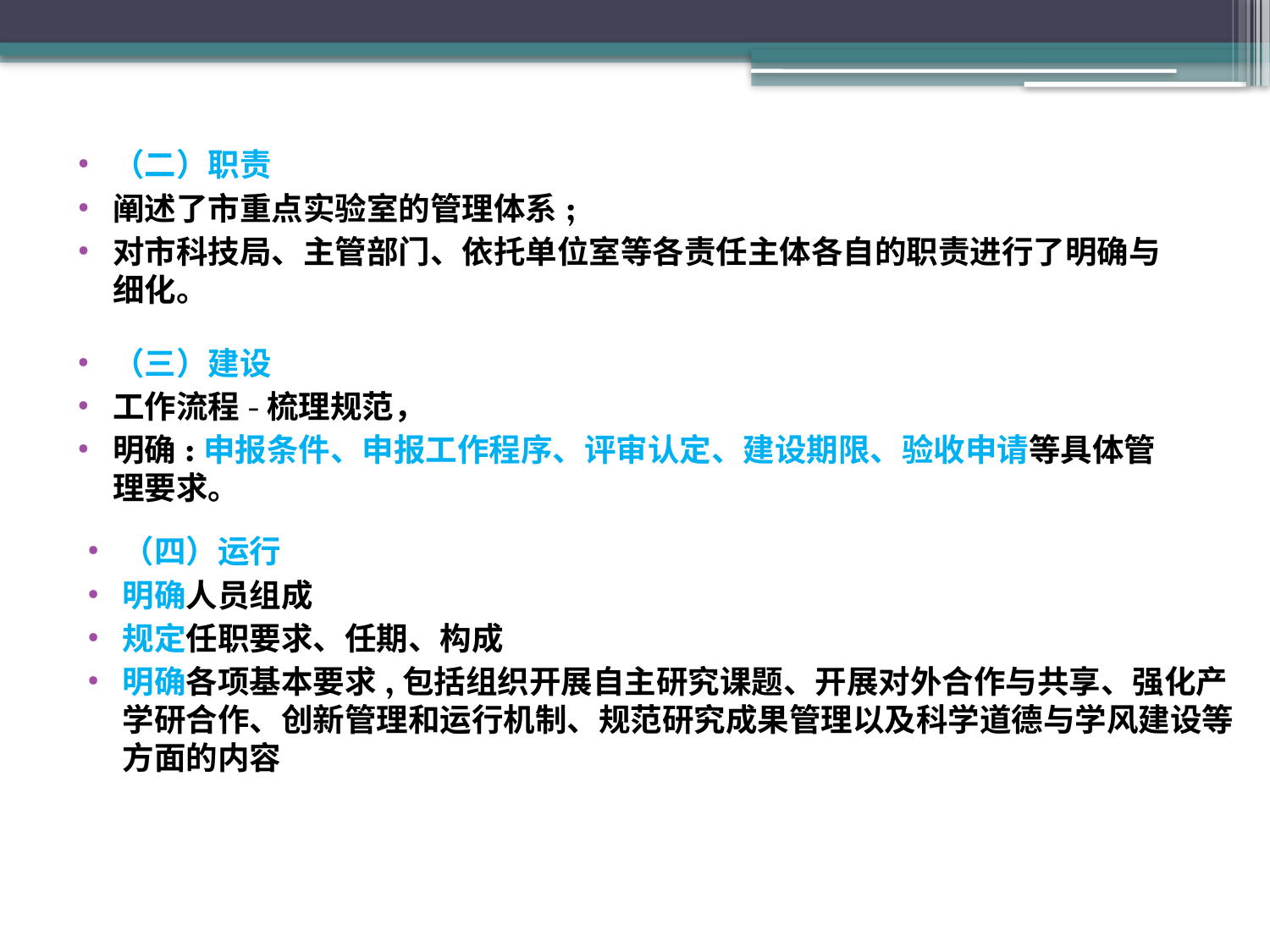

（二）职责
阐述了市重点实验室的管理体系;
对市科技局、主管部门、依托单位室等各责任主体各自的职责进行了明确与细化。

（三）建设
工作流程-梳理规范，
明确:申报条件、申报工作程序、评审认定、建设期限、验收申请等具体管理要求。

（四）运行
明确人员组成
规定任职要求、任期、构成
明确各项基本要求,包括组织开展自主研究课题、开展对外合作与共享、强化产学研合作、创新管理和运行机制、规范研究成果管理以及科学道德与学风建设等方面的内容